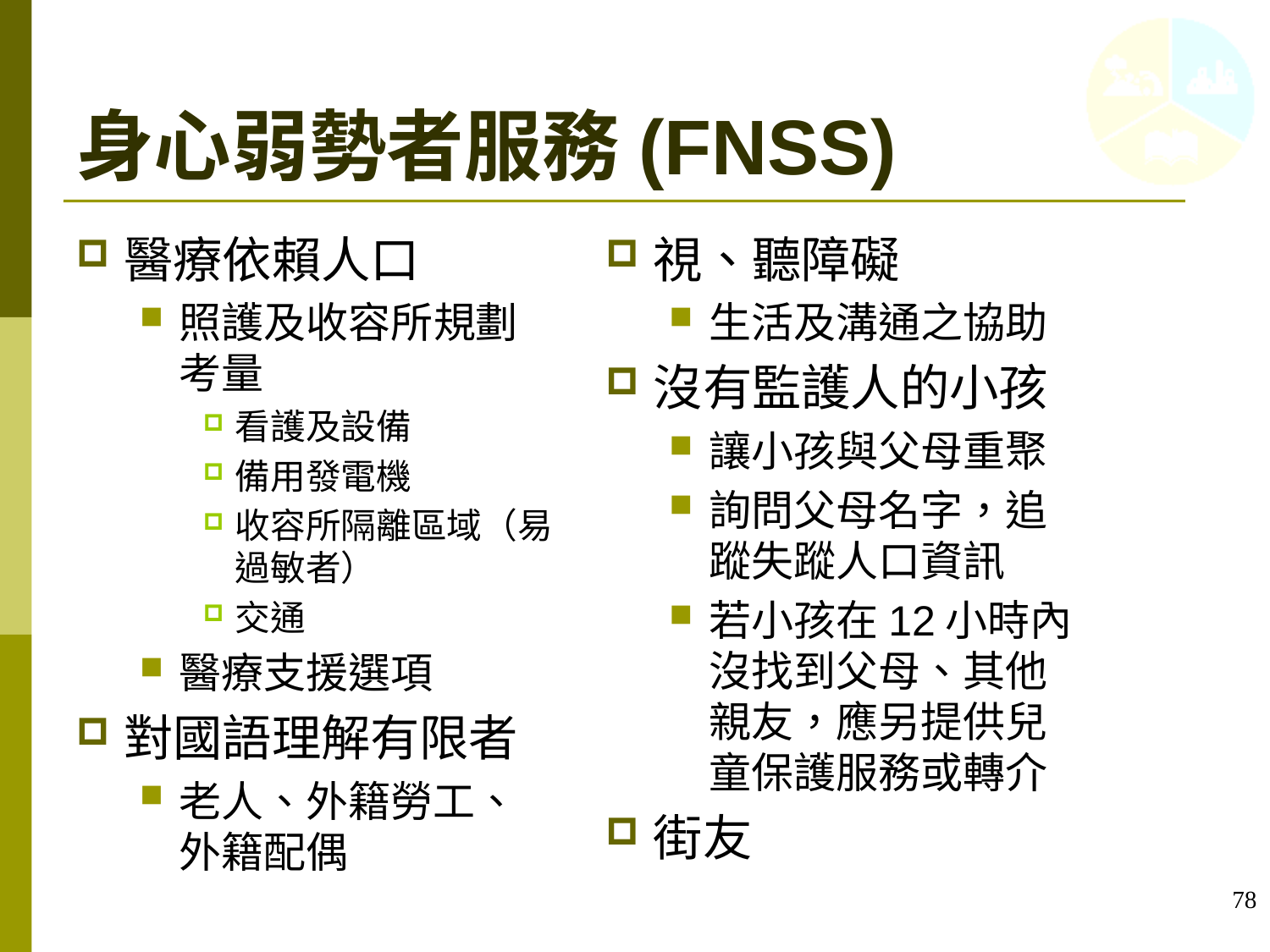

# 身心弱勢者服務(FNSS)
醫療依賴人口
照護及收容所規劃考量
看護及設備
備用發電機
收容所隔離區域（易過敏者）
交通
醫療支援選項
對國語理解有限者
老人、外籍勞工、外籍配偶
視、聽障礙
生活及溝通之協助
沒有監護人的小孩
讓小孩與父母重聚
詢問父母名字，追蹤失蹤人口資訊
若小孩在12小時內沒找到父母、其他親友，應另提供兒童保護服務或轉介
街友
78